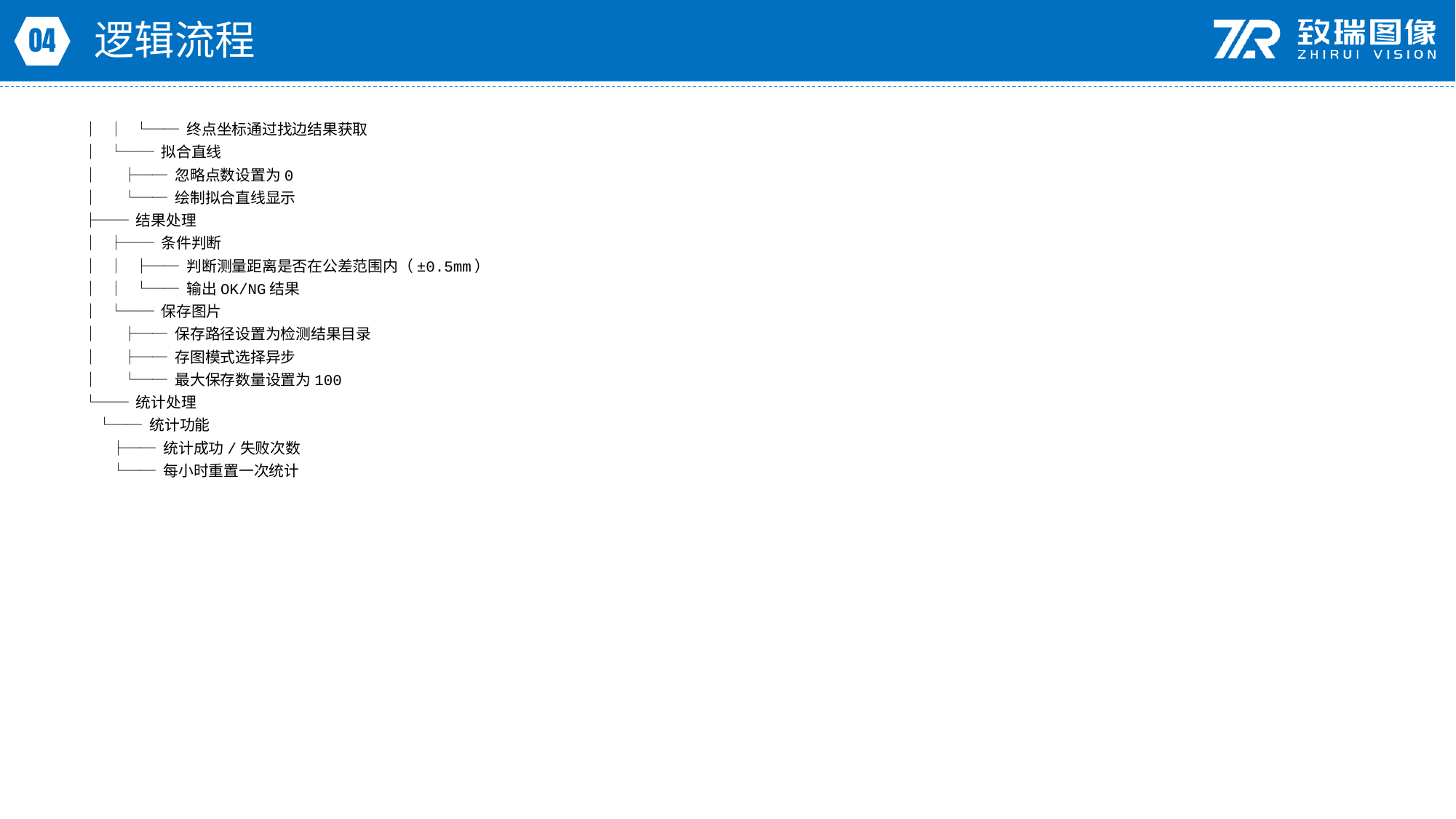

逻辑流程
04

│   │   └── 终点坐标通过找边结果获取
│   └── 拟合直线
│       ├── 忽略点数设置为0
│       └── 绘制拟合直线显示
├── 结果处理
│   ├── 条件判断
│   │   ├── 判断测量距离是否在公差范围内（±0.5mm）
│   │   └── 输出OK/NG结果
│   └── 保存图片
│       ├── 保存路径设置为检测结果目录
│       ├── 存图模式选择异步
│       └── 最大保存数量设置为100
└── 统计处理
    └── 统计功能
        ├── 统计成功/失败次数
        └── 每小时重置一次统计